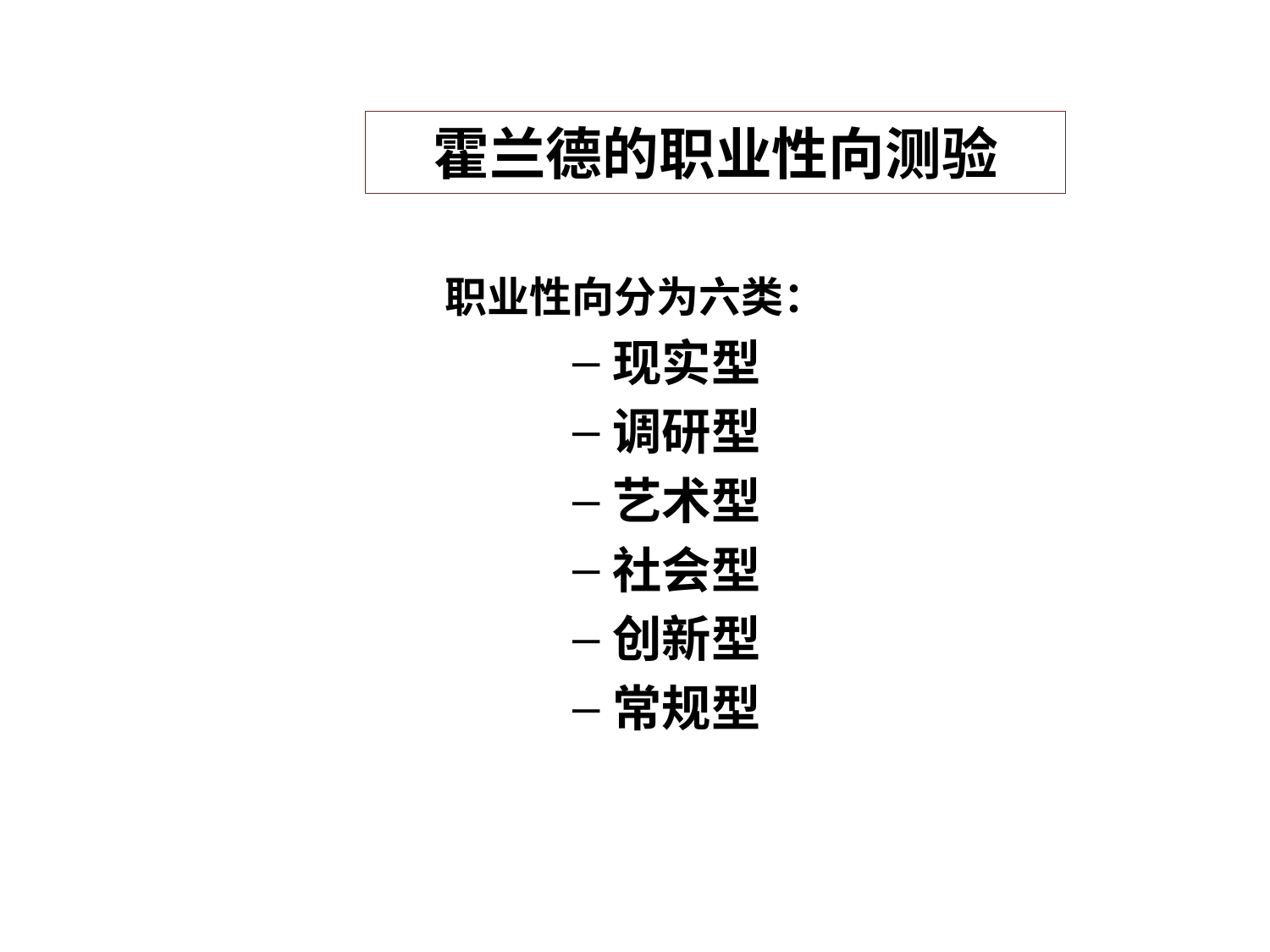

# 霍兰德的职业性向测验
职业性向分为六类：
现实型
调研型
艺术型
社会型
创新型
常规型